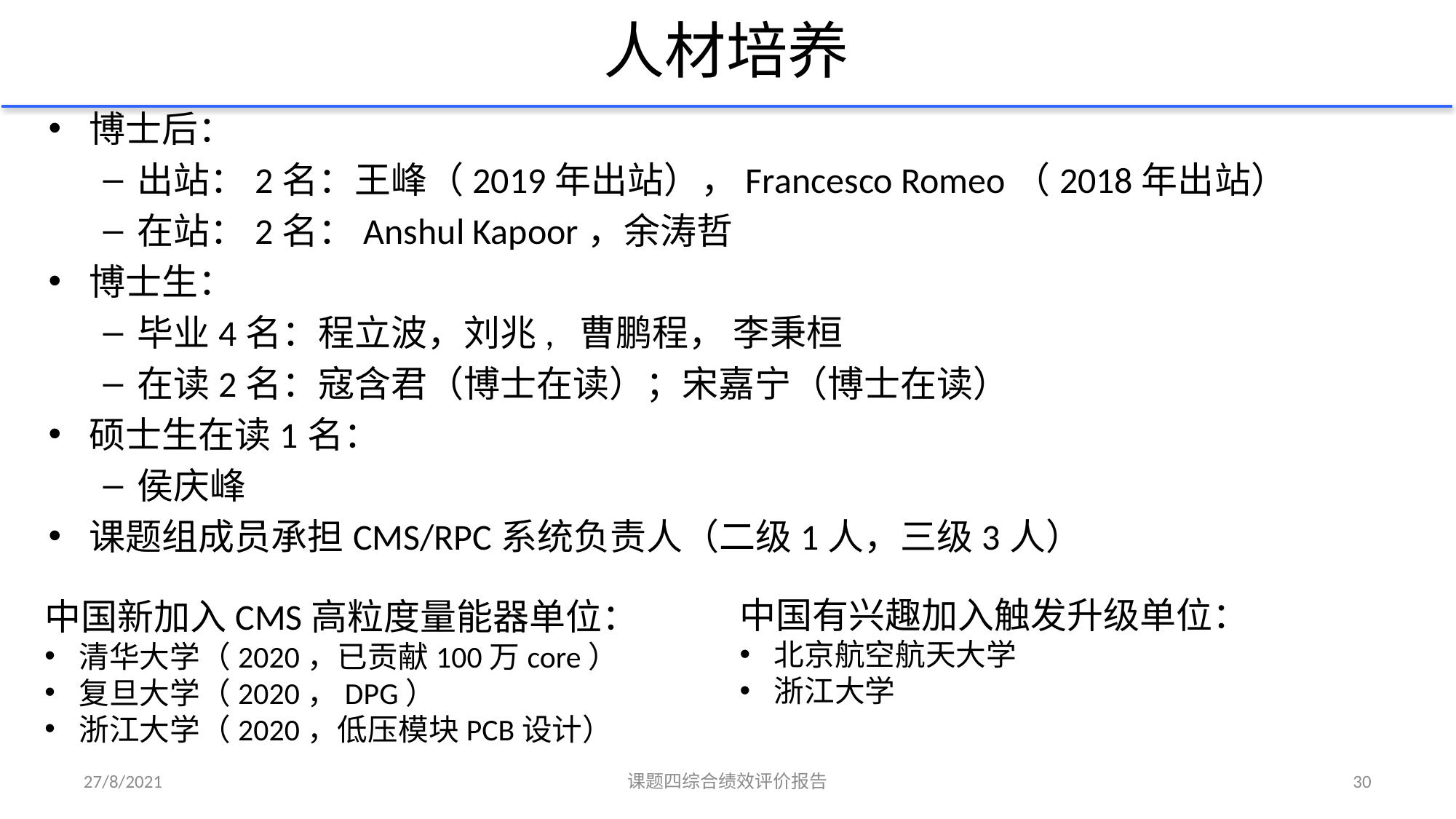

# 人材培养
博士后：
出站：2名：王峰（2019年出站），Francesco Romeo（2018年出站）
在站：2名：Anshul Kapoor，余涛哲
博士生：
毕业4名：程立波，刘兆,  曹鹏程， 李秉桓
在读2名：寇含君（博士在读）；宋嘉宁（博士在读）
硕士生在读1名：
侯庆峰
课题组成员承担CMS/RPC系统负责人（二级1人，三级3人）
中国有兴趣加入触发升级单位：
北京航空航天大学
浙江大学

中国新加入CMS高粒度量能器单位：
清华大学（2020，已贡献100万core）
复旦大学（2020，DPG）
浙江大学（2020，低压模块PCB设计）
27/8/2021
课题四综合绩效评价报告
30